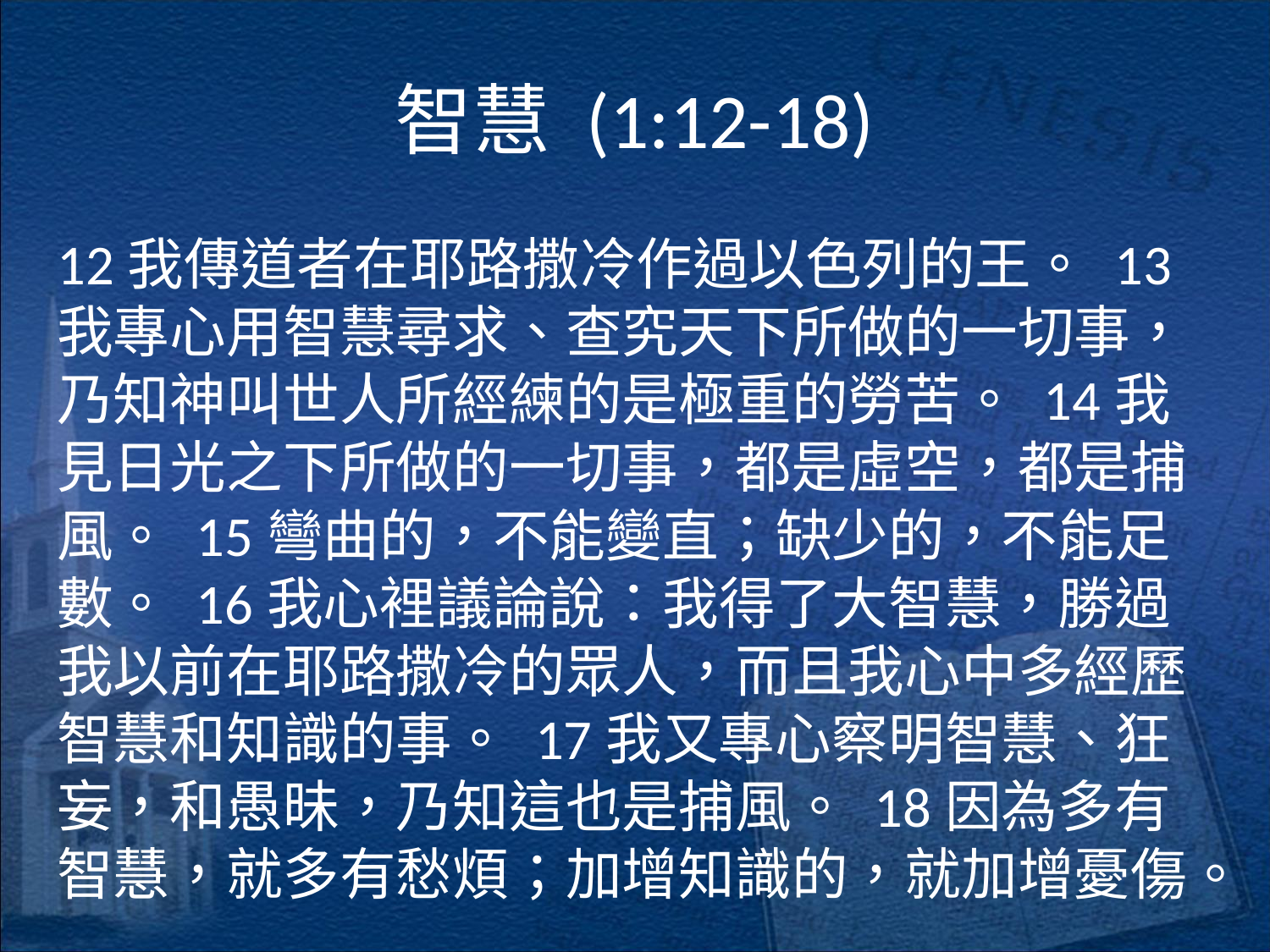

# 智慧 (1:12-18)
12我傳道者在耶路撒冷作過以色列的王。 13我專心用智慧尋求、查究天下所做的一切事，乃知神叫世人所經練的是極重的勞苦。 14我見日光之下所做的一切事，都是虛空，都是捕風。 15彎曲的，不能變直；缺少的，不能足數。 16我心裡議論說：我得了大智慧，勝過我以前在耶路撒冷的眾人，而且我心中多經歷智慧和知識的事。 17我又專心察明智慧、狂妄，和愚昧，乃知這也是捕風。 18因為多有智慧，就多有愁煩；加增知識的，就加增憂傷。